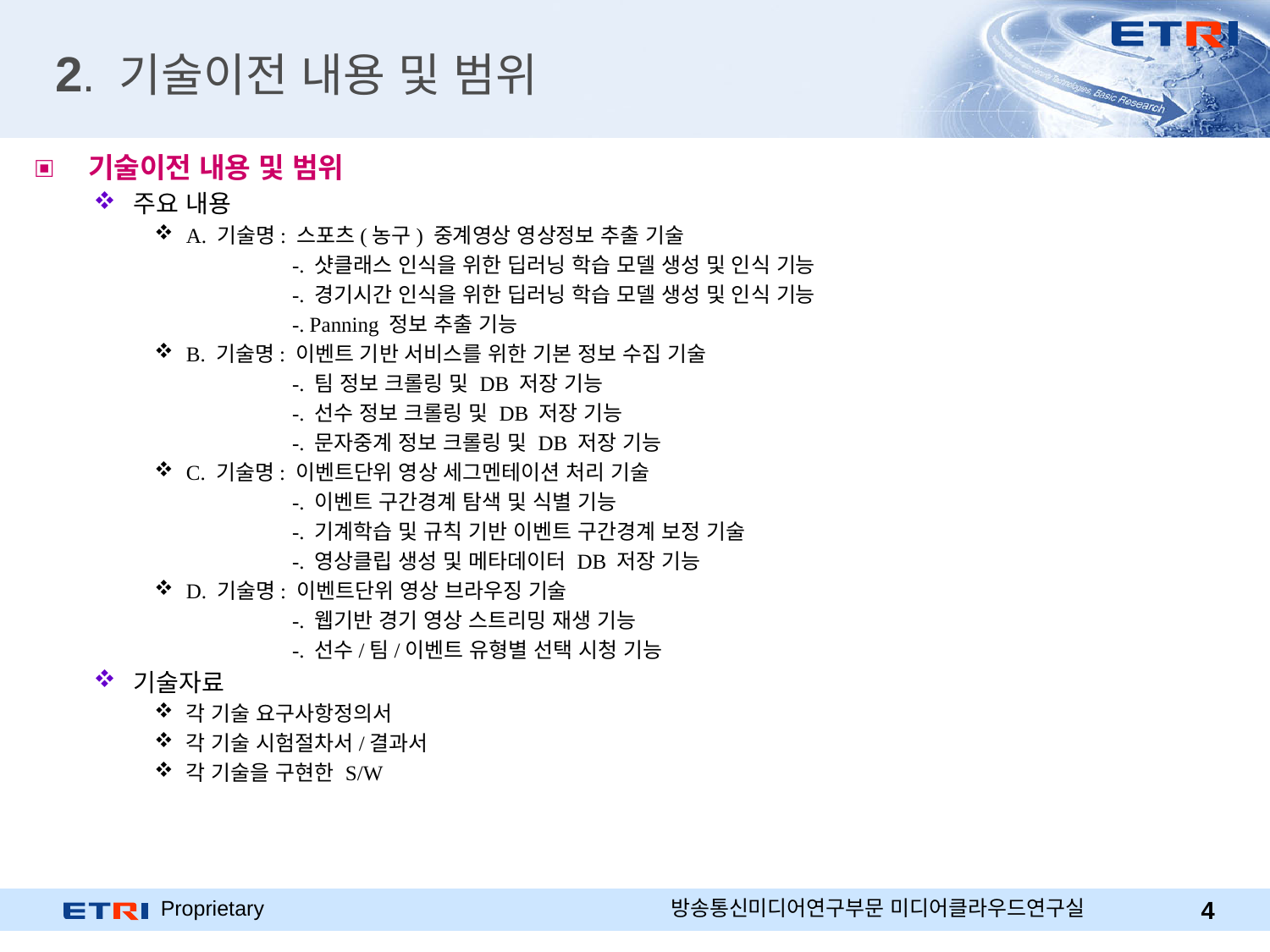

# 2. 기술이전 내용 및 범위
 기술이전 내용 및 범위
주요 내용
A. 기술명: 스포츠(농구) 중계영상 영상정보 추출 기술
	  -. 샷클래스 인식을 위한 딥러닝 학습 모델 생성 및 인식 기능
	  -. 경기시간 인식을 위한 딥러닝 학습 모델 생성 및 인식 기능
	  -. Panning 정보 추출 기능
B. 기술명: 이벤트 기반 서비스를 위한 기본 정보 수집 기술
	  -. 팀 정보 크롤링 및 DB 저장 기능
	  -. 선수 정보 크롤링 및 DB 저장 기능
	  -. 문자중계 정보 크롤링 및 DB 저장 기능
C. 기술명: 이벤트단위 영상 세그멘테이션 처리 기술
	  -. 이벤트 구간경계 탐색 및 식별 기능
	  -. 기계학습 및 규칙 기반 이벤트 구간경계 보정 기술
	  -. 영상클립 생성 및 메타데이터 DB 저장 기능
D. 기술명: 이벤트단위 영상 브라우징 기술
	  -. 웹기반 경기 영상 스트리밍 재생 기능
	  -. 선수/팀/이벤트 유형별 선택 시청 기능
기술자료
각 기술 요구사항정의서
각 기술 시험절차서/결과서
각 기술을 구현한 S/W
방송통신미디어연구부문 미디어클라우드연구실

4